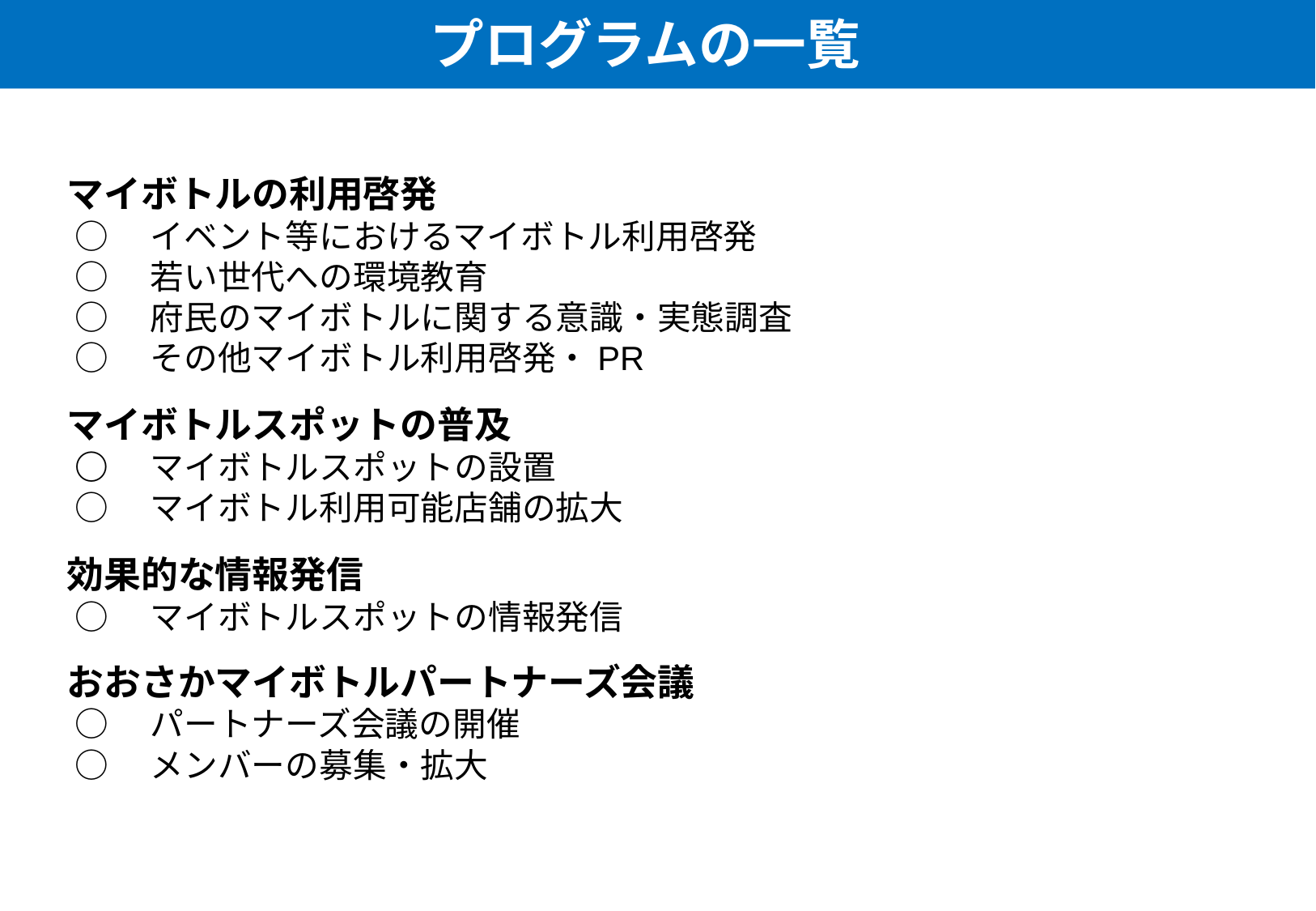

プログラムの一覧
マイボトルの利用啓発
 ○　イベント等におけるマイボトル利用啓発
 ○　若い世代への環境教育
 ○　府民のマイボトルに関する意識・実態調査
 ○　その他マイボトル利用啓発・PR

マイボトルスポットの普及
 ○　マイボトルスポットの設置
 ○　マイボトル利用可能店舗の拡大

効果的な情報発信
 ○　マイボトルスポットの情報発信

おおさかマイボトルパートナーズ会議
 ○　パートナーズ会議の開催
 ○　メンバーの募集・拡大